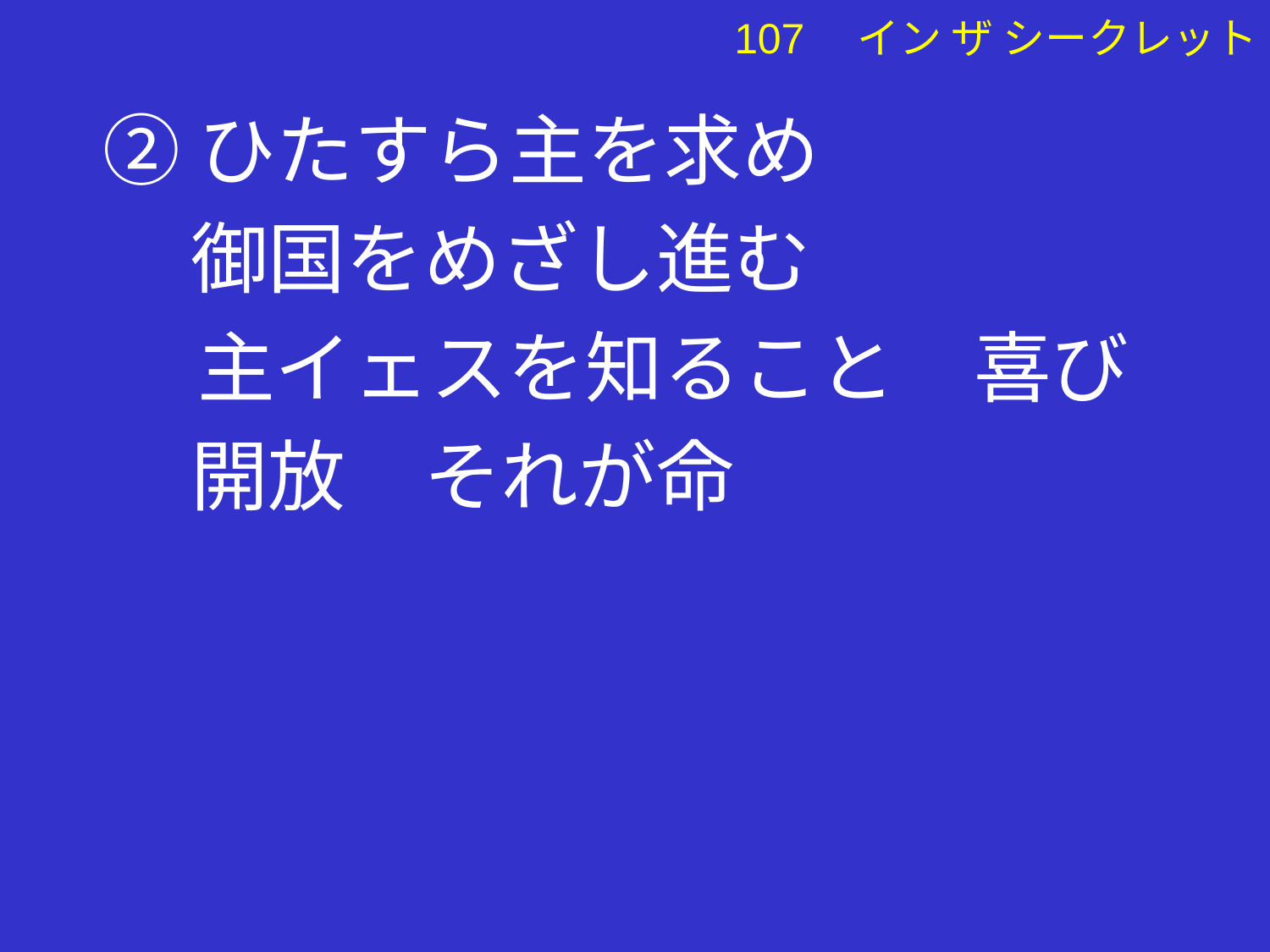

②ひたすら主を求め
    御国をめざし進む
　 主イェスを知ること　喜び
    開放　それが命

# 107　イン ザ シークレット